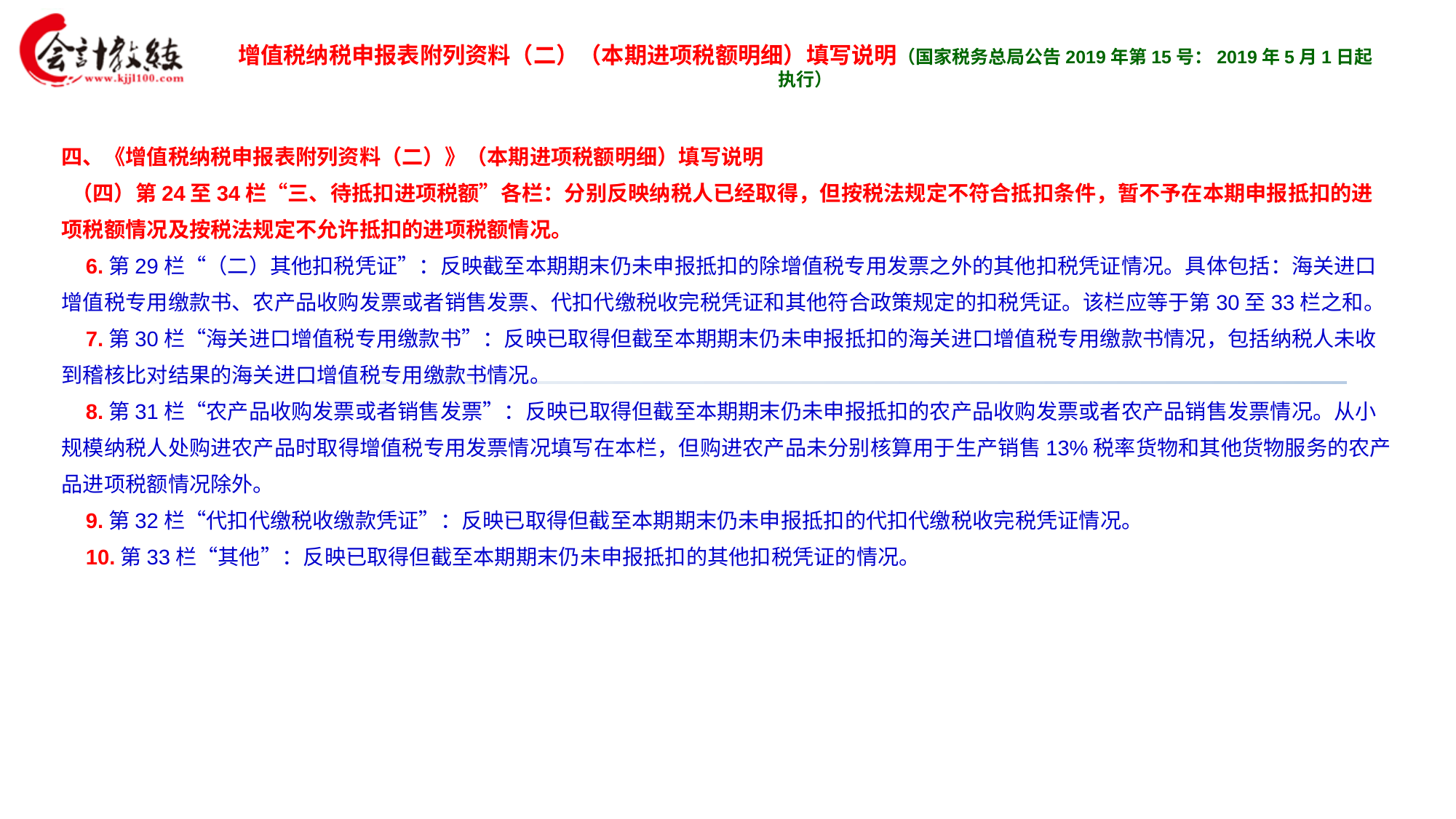

增值税纳税申报表附列资料（二）（本期进项税额明细）填写说明（国家税务总局公告2019年第15号：2019年5月1日起执行）
四、《增值税纳税申报表附列资料（二）》（本期进项税额明细）填写说明
 （四）第24至34栏“三、待抵扣进项税额”各栏：分别反映纳税人已经取得，但按税法规定不符合抵扣条件，暂不予在本期申报抵扣的进项税额情况及按税法规定不允许抵扣的进项税额情况。
    6.第29栏“（二）其他扣税凭证”：反映截至本期期末仍未申报抵扣的除增值税专用发票之外的其他扣税凭证情况。具体包括：海关进口增值税专用缴款书、农产品收购发票或者销售发票、代扣代缴税收完税凭证和其他符合政策规定的扣税凭证。该栏应等于第30至33栏之和。
    7.第30栏“海关进口增值税专用缴款书”：反映已取得但截至本期期末仍未申报抵扣的海关进口增值税专用缴款书情况，包括纳税人未收到稽核比对结果的海关进口增值税专用缴款书情况。
    8.第31栏“农产品收购发票或者销售发票”：反映已取得但截至本期期末仍未申报抵扣的农产品收购发票或者农产品销售发票情况。从小规模纳税人处购进农产品时取得增值税专用发票情况填写在本栏，但购进农产品未分别核算用于生产销售13%税率货物和其他货物服务的农产品进项税额情况除外。
    9.第32栏“代扣代缴税收缴款凭证”：反映已取得但截至本期期末仍未申报抵扣的代扣代缴税收完税凭证情况。
    10.第33栏“其他”：反映已取得但截至本期期末仍未申报抵扣的其他扣税凭证的情况。